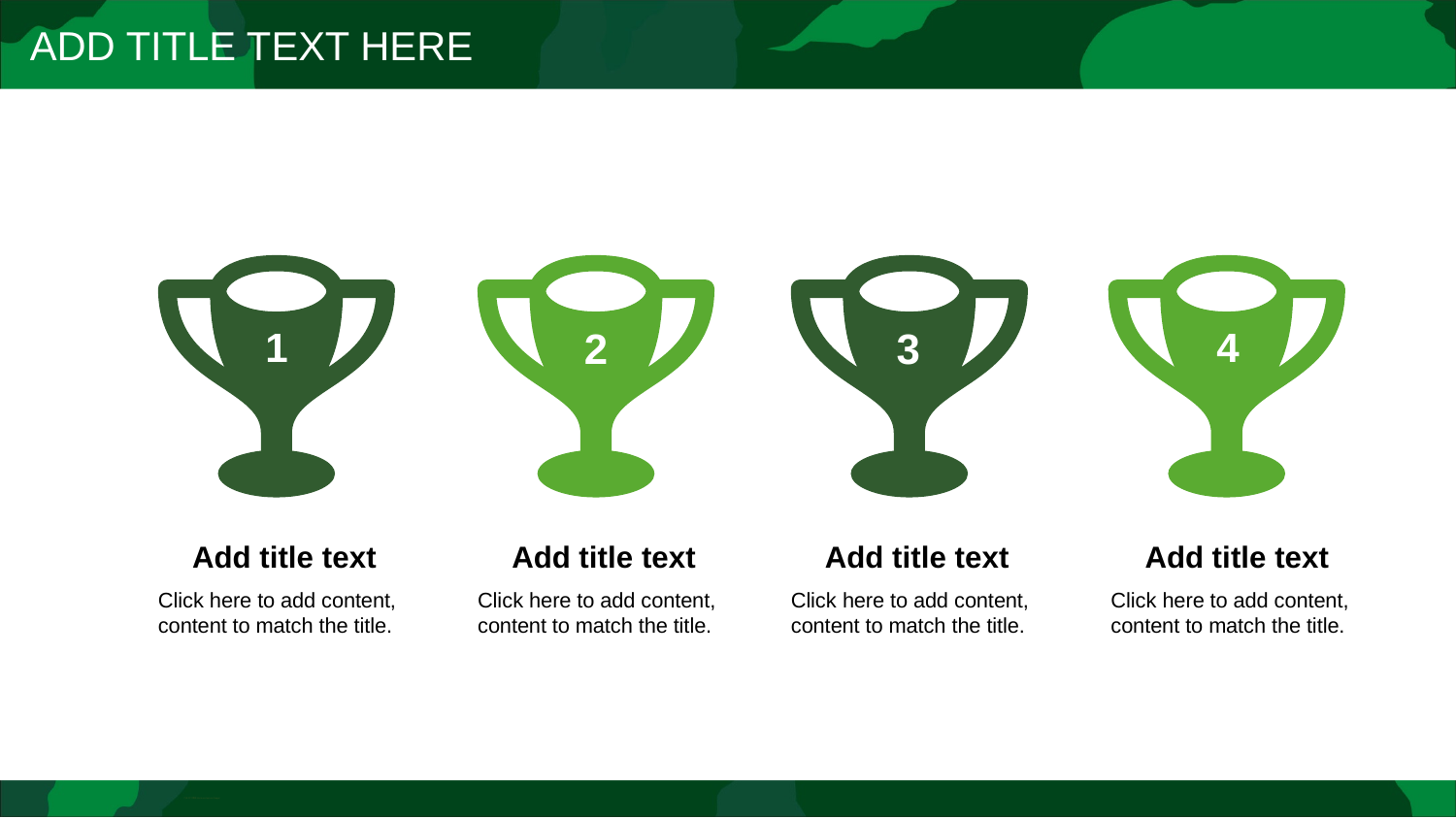

1
Add title text
Click here to add content, content to match the title.

2
Add title text
Click here to add content, content to match the title.

3
Add title text
Click here to add content, content to match the title.

4
Add title text
Click here to add content, content to match the title.
行业PPT模板http://www.1ppt.com/hangye/